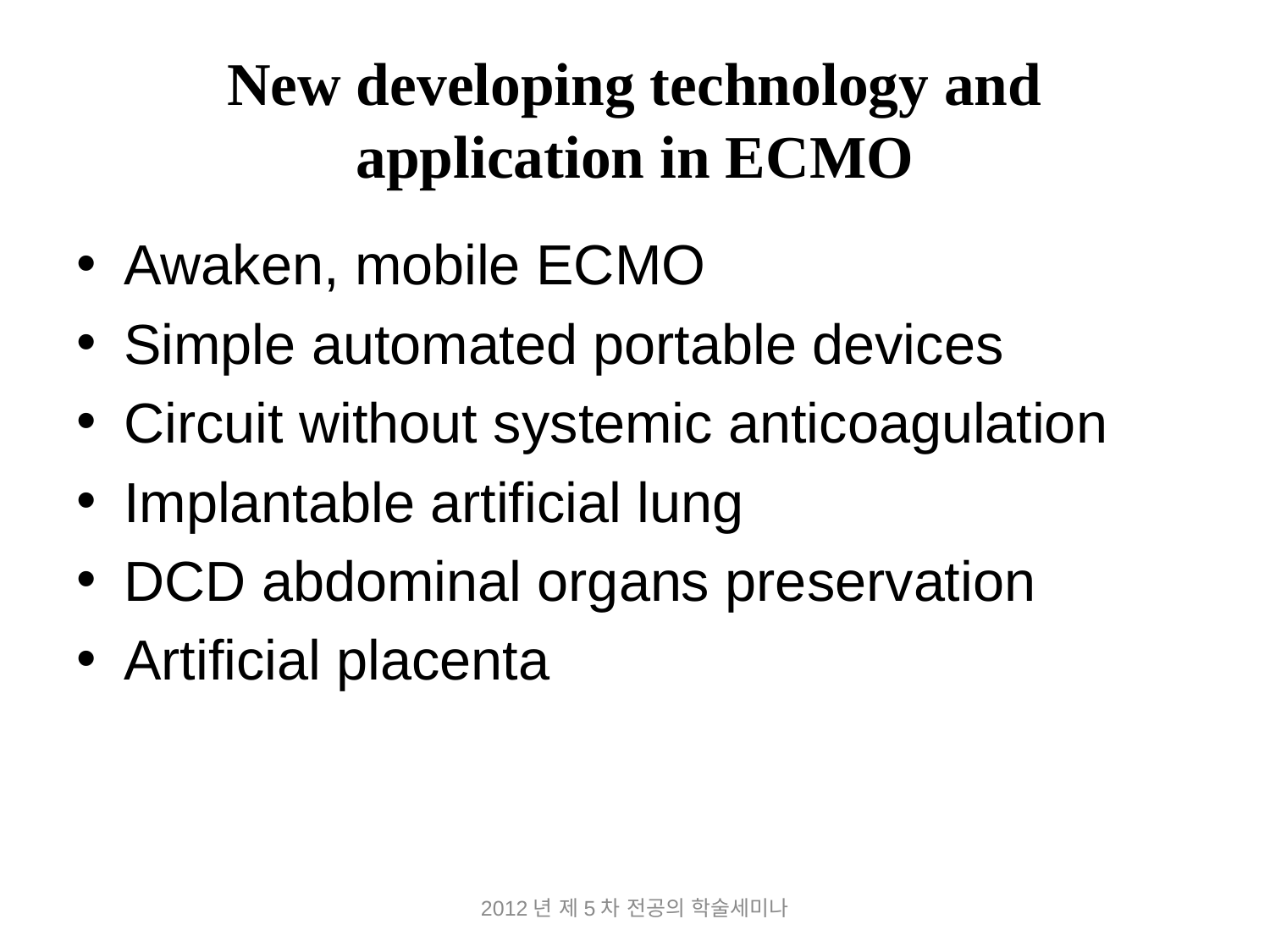

# New developing technology and application in ECMO
Awaken, mobile ECMO
Simple automated portable devices
Circuit without systemic anticoagulation
Implantable artificial lung
DCD abdominal organs preservation
Artificial placenta

2012년 제5차 전공의 학술세미나